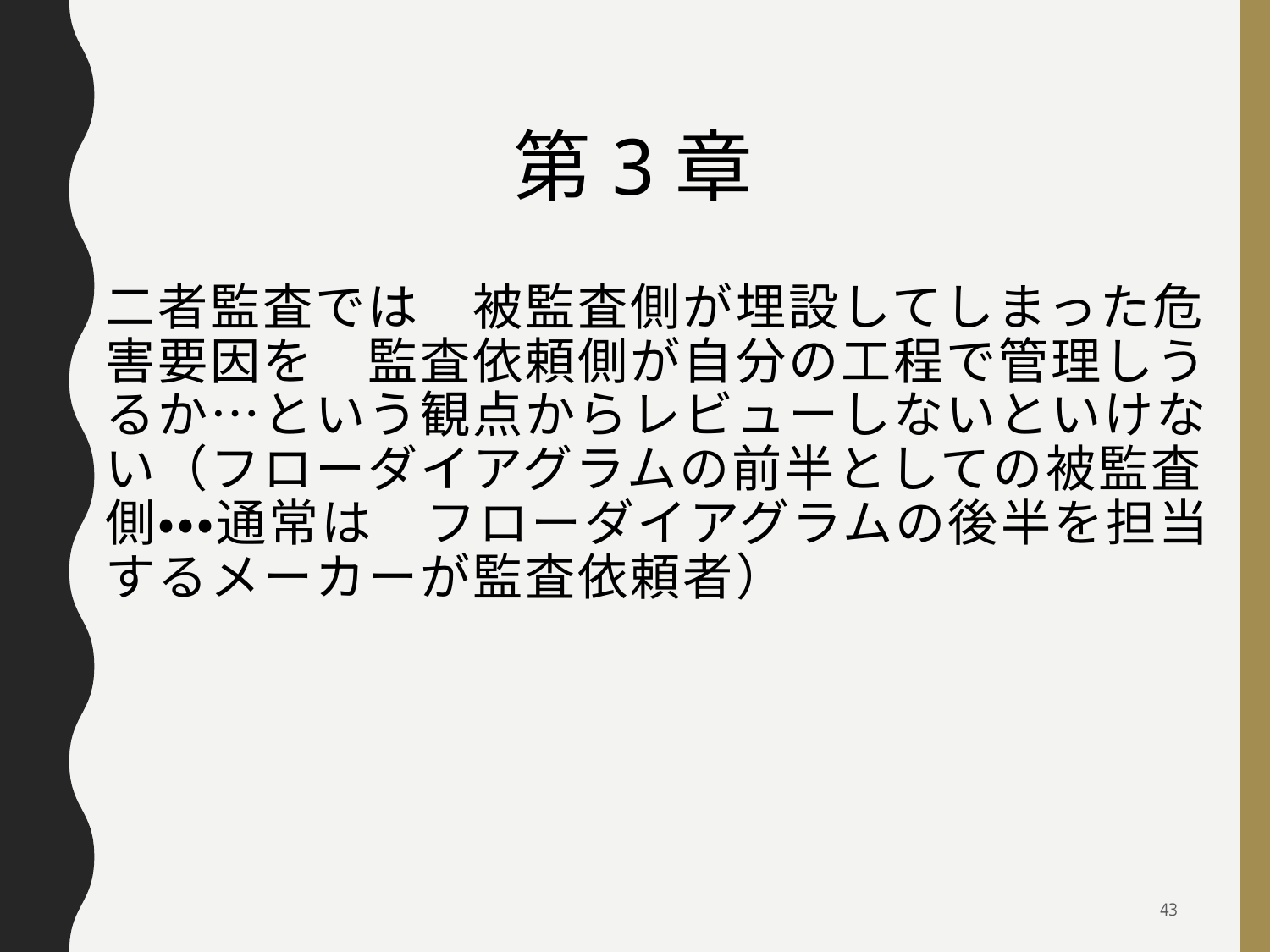

第3章
# 二者監査では　被監査側が埋設してしまった危害要因を　監査依頼側が自分の工程で管理しうるか…という観点からレビューしないといけない（フローダイアグラムの前半としての被監査側・・・通常は　フローダイアグラムの後半を担当するメーカーが監査依頼者）
43